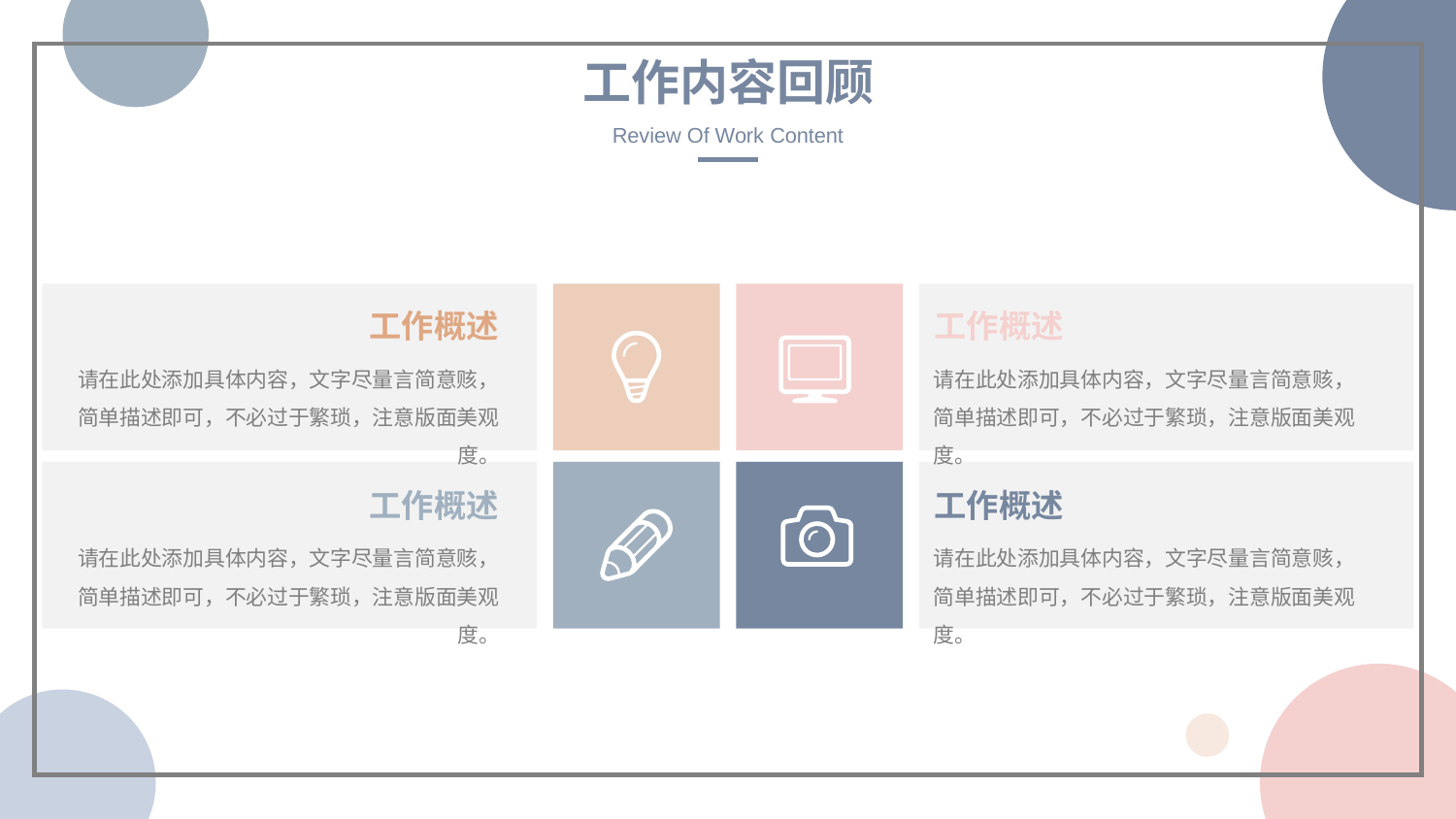

工作内容回顾
Review Of Work Content

工作概述
工作概述

请在此处添加具体内容，文字尽量言简意赅，简单描述即可，不必过于繁琐，注意版面美观度。
请在此处添加具体内容，文字尽量言简意赅，简单描述即可，不必过于繁琐，注意版面美观度。

工作概述
工作概述

请在此处添加具体内容，文字尽量言简意赅，简单描述即可，不必过于繁琐，注意版面美观度。
请在此处添加具体内容，文字尽量言简意赅，简单描述即可，不必过于繁琐，注意版面美观度。